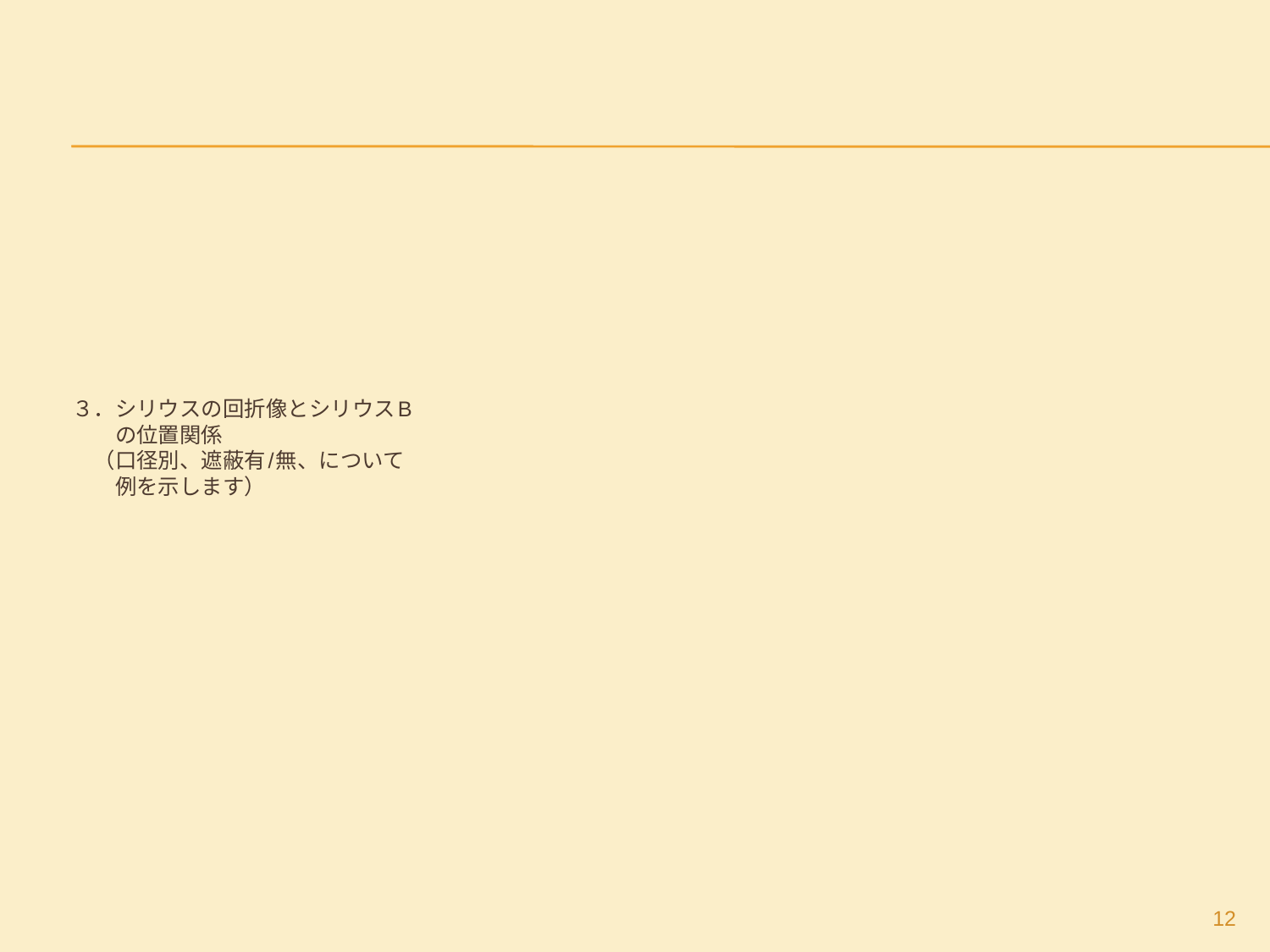

# ３．シリウスの回折像とシリウスB 　　の位置関係 　（口径別、遮蔽有/無、について 　　例を示します）
12